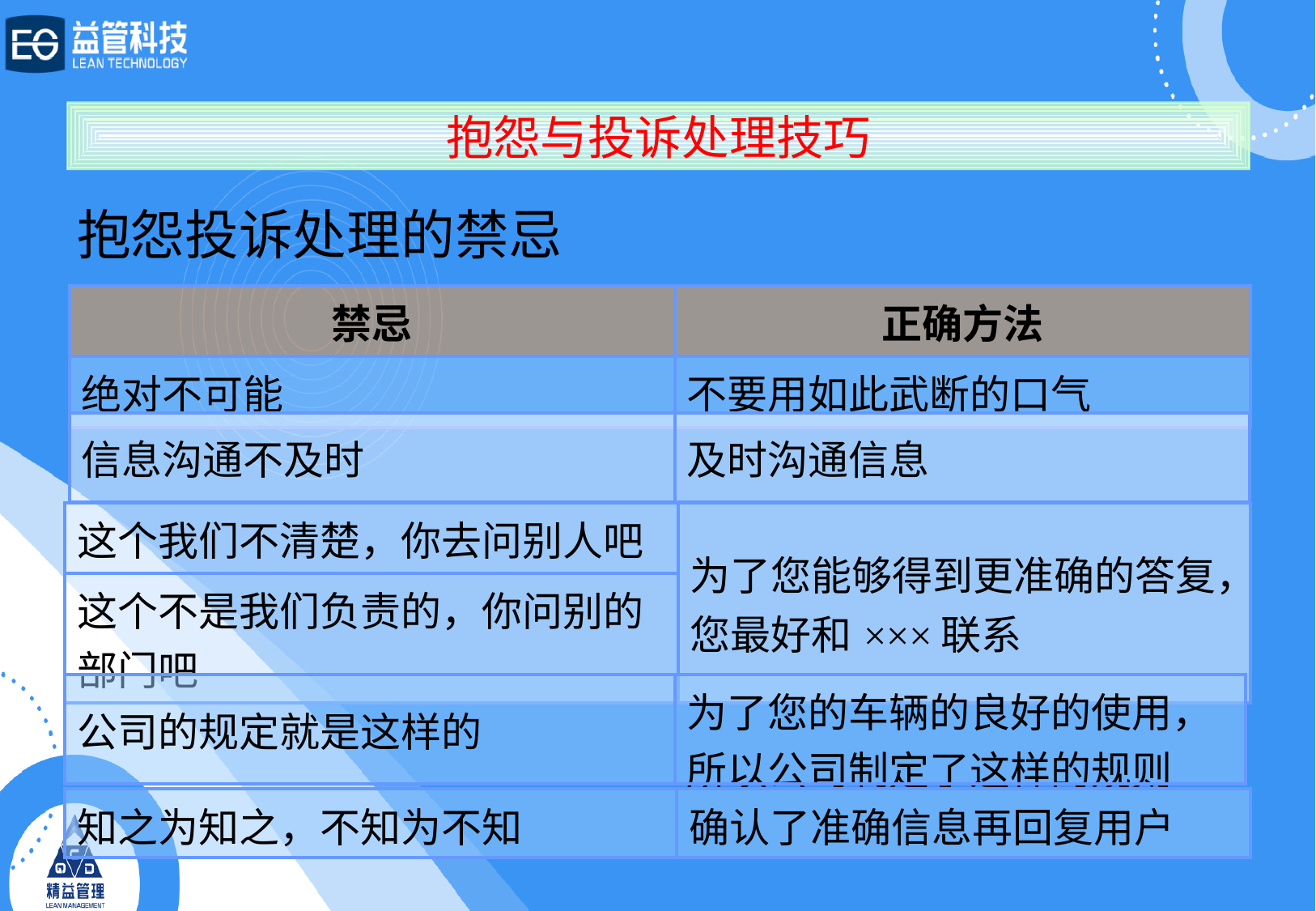

抱怨与投诉处理技巧
# 抱怨投诉处理的禁忌
| 禁忌 | 正确方法 |
| --- | --- |
| 绝对不可能 | 不要用如此武断的口气 |
| 信息沟通不及时 | 及时沟通信息 |
| --- | --- |
| 这个我们不清楚，你去问别人吧 | 为了您能够得到更准确的答复，您最好和×××联系 |
| --- | --- |
| 这个不是我们负责的，你问别的部门吧 |  |
| 公司的规定就是这样的 | 为了您的车辆的良好的使用，所以公司制定了这样的规则 |
| --- | --- |
| 知之为知之，不知为不知 | 确认了准确信息再回复用户 |
| --- | --- |